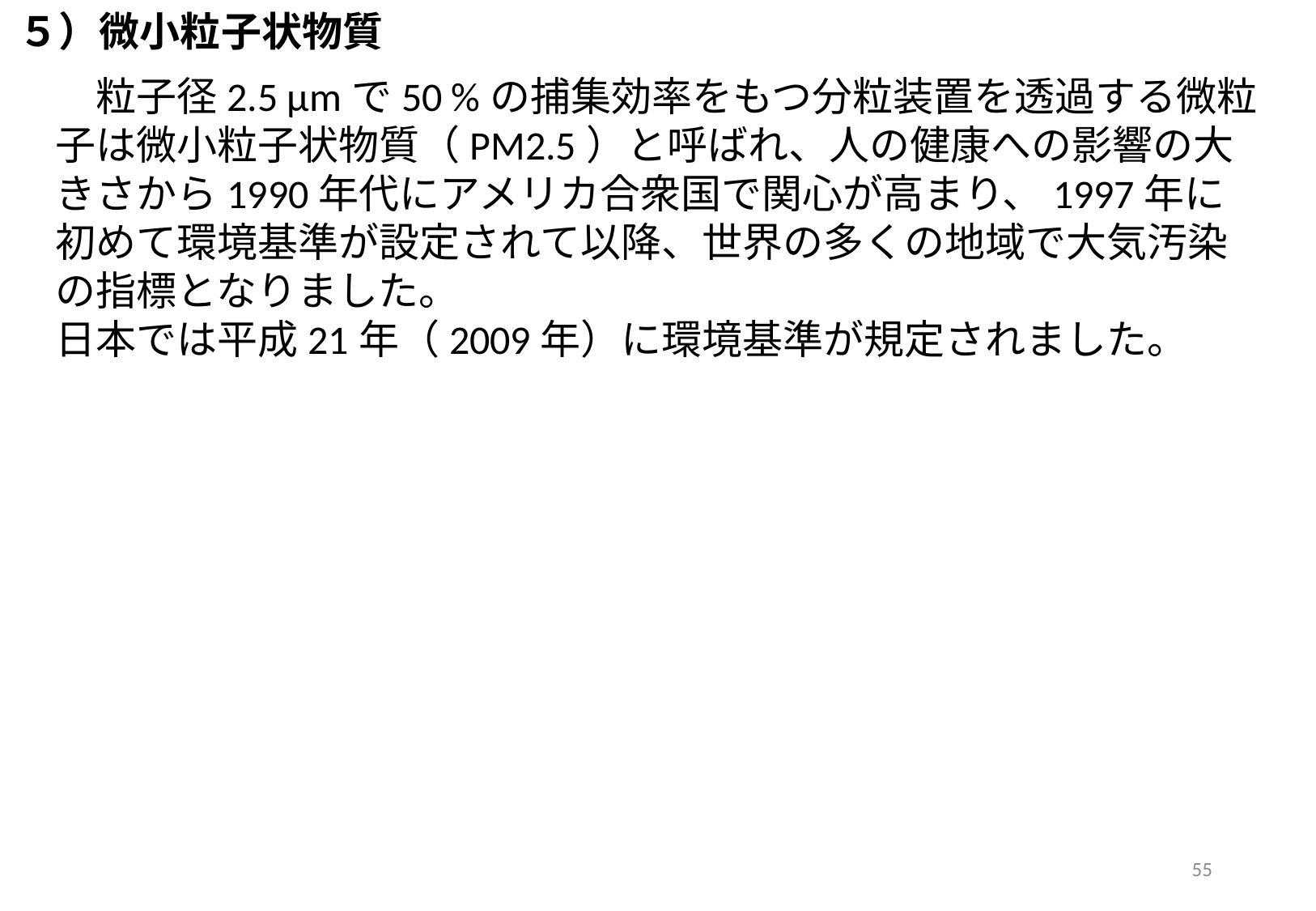

５）微小粒子状物質
　粒子径2.5 µmで50 %の捕集効率をもつ分粒装置を透過する微粒子は微小粒子状物質（PM2.5）と呼ばれ、人の健康への影響の大きさから1990年代にアメリカ合衆国で関心が高まり、1997年に初めて環境基準が設定されて以降、世界の多くの地域で大気汚染の指標となりました。
日本では平成21年（2009年）に環境基準が規定されました。

55